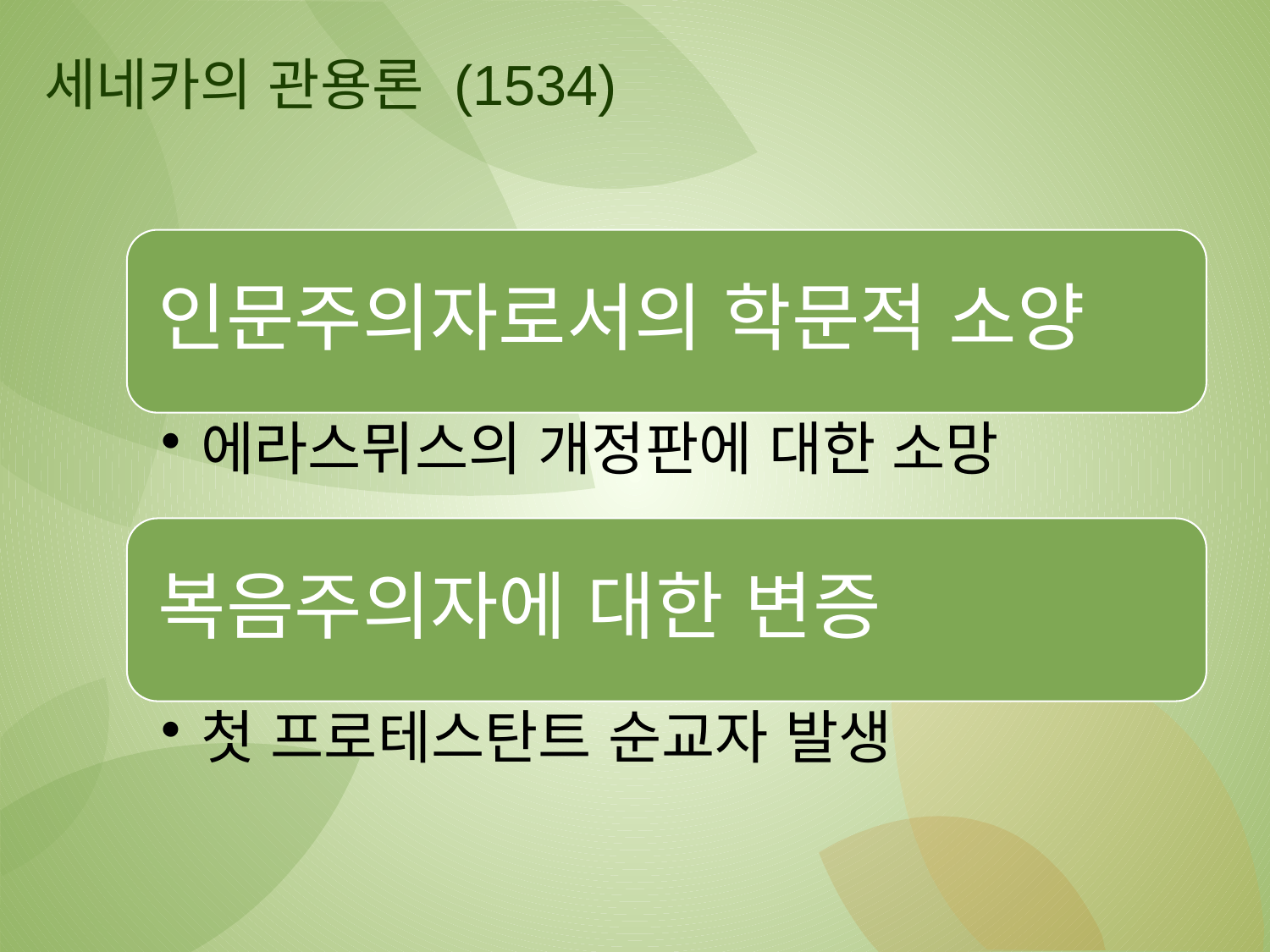

# 세네카의 관용론 (1534)
인문주의자로서의 학문적 소양
에라스뮈스의 개정판에 대한 소망
복음주의자에 대한 변증
첫 프로테스탄트 순교자 발생